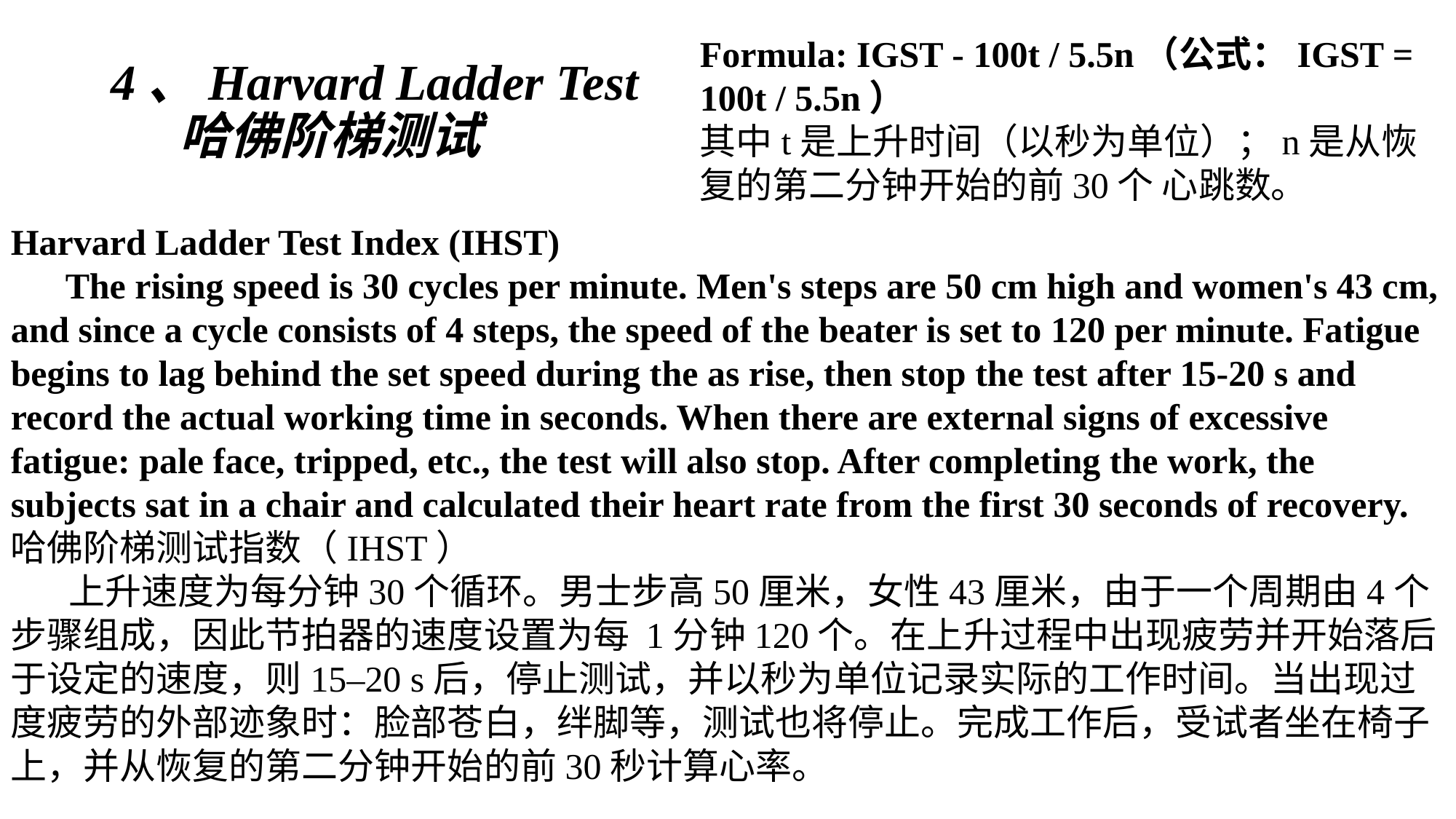

Formula: IGST - 100t / 5.5n（公式：IGST = 100t / 5.5n）
其中t是上升时间（以秒为单位）；n是从恢复的第二分钟开始的前30个 心跳数。
# 4、Harvard Ladder Test
     哈佛阶梯测试
Harvard Ladder Test Index (IHST)
      The rising speed is 30 cycles per minute. Men's steps are 50 cm high and women's 43 cm, and since a cycle consists of 4 steps, the speed of the beater is set to 120 per minute. Fatigue begins to lag behind the set speed during the as rise, then stop the test after 15-20 s and record the actual working time in seconds. When there are external signs of excessive fatigue: pale face, tripped, etc., the test will also stop. After completing the work, the subjects sat in a chair and calculated their heart rate from the first 30 seconds of recovery.
哈佛阶梯测试指数（IHST）
      上升速度为每分钟30个循环。男士步高50厘米，女性43厘米，由于一个周期由4个步骤组成，因此节拍器的速度设置为每 1分钟120个。在上升过程中出现疲劳并开始落后于设定的速度，则15–20 s后，停止测试，并以秒为单位记录实际的工作时间。当出现过度疲劳的外部迹象时：脸部苍白，绊脚等，测试也将停止。完成工作后，受试者坐在椅子上，并从恢复的第二分钟开始的前30秒计算心率。